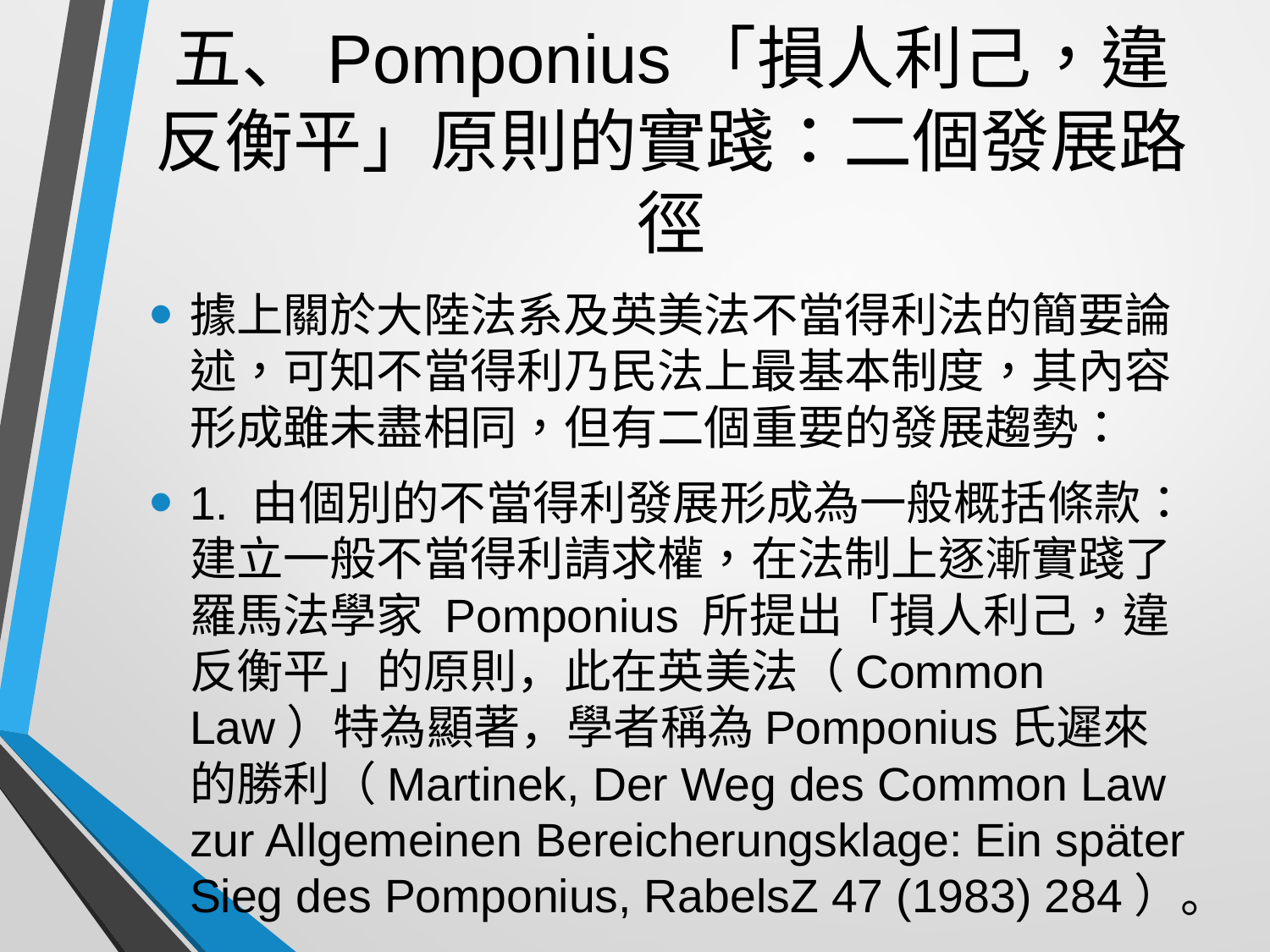

# 五、Pomponius「損人利己，違反衡平」原則的實踐：二個發展路徑
據上關於大陸法系及英美法不當得利法的簡要論述，可知不當得利乃民法上最基本制度，其內容形成雖未盡相同，但有二個重要的發展趨勢：
1. 由個別的不當得利發展形成為一般概括條款：建立一般不當得利請求權，在法制上逐漸實踐了羅馬法學家 Pomponius 所提出「損人利己，違反衡平」的原則，此在英美法（Common Law）特為顯著，學者稱為Pomponius氏遲來的勝利（Martinek, Der Weg des Common Law zur Allgemeinen Bereicherungsklage: Ein später Sieg des Pomponius, RabelsZ 47 (1983) 284）。